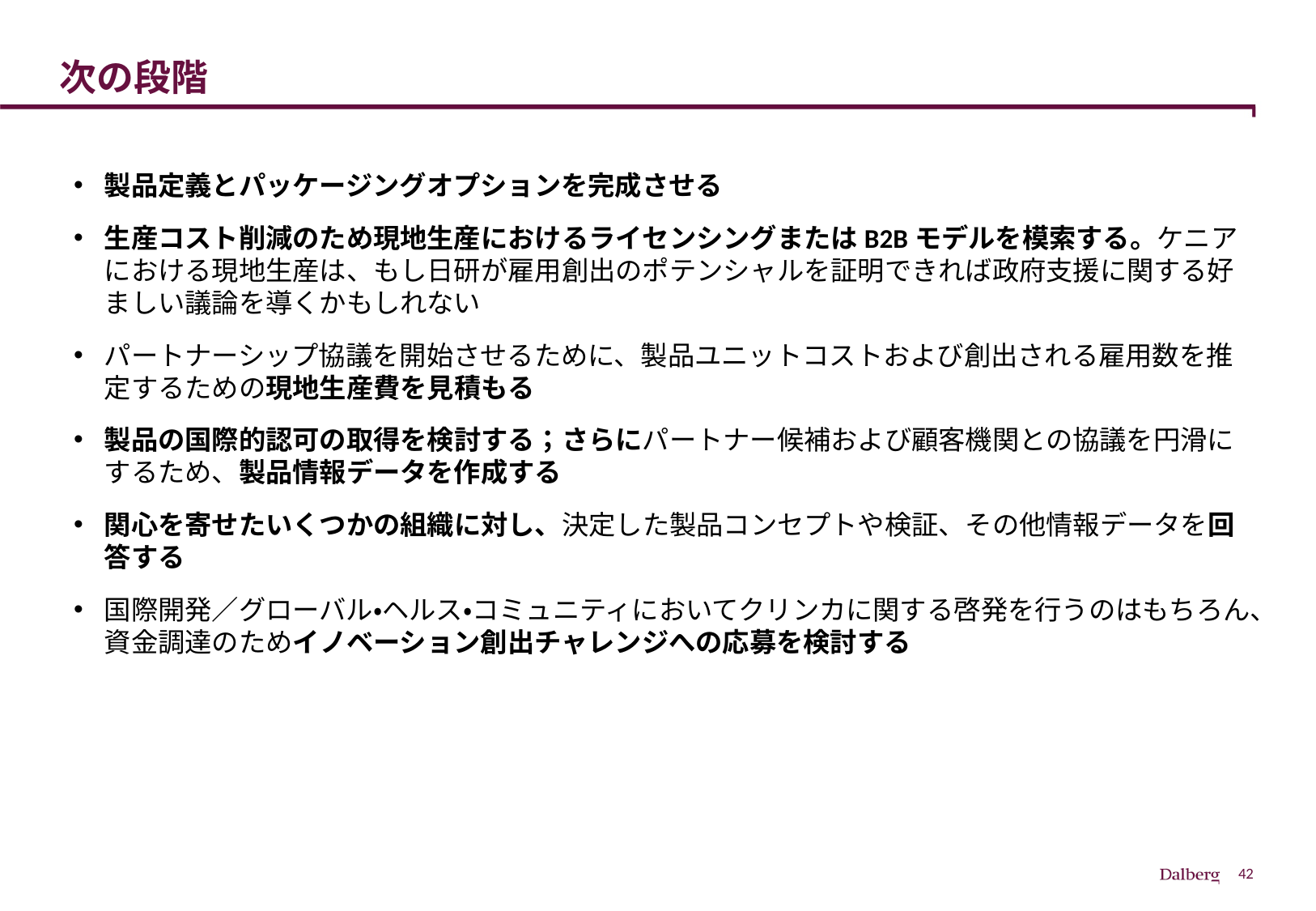

# 次の段階
製品定義とパッケージングオプションを完成させる
生産コスト削減のため現地生産におけるライセンシングまたはB2Bモデルを模索する。ケニアにおける現地生産は、もし日研が雇用創出のポテンシャルを証明できれば政府支援に関する好ましい議論を導くかもしれない
パートナーシップ協議を開始させるために、製品ユニットコストおよび創出される雇用数を推定するための現地生産費を見積もる
製品の国際的認可の取得を検討する；さらにパートナー候補および顧客機関との協議を円滑にするため、製品情報データを作成する
関心を寄せたいくつかの組織に対し、決定した製品コンセプトや検証、その他情報データを回答する
国際開発／グローバル・ヘルス・コミュニティにおいてクリンカに関する啓発を行うのはもちろん、資金調達のためイノベーション創出チャレンジへの応募を検討する